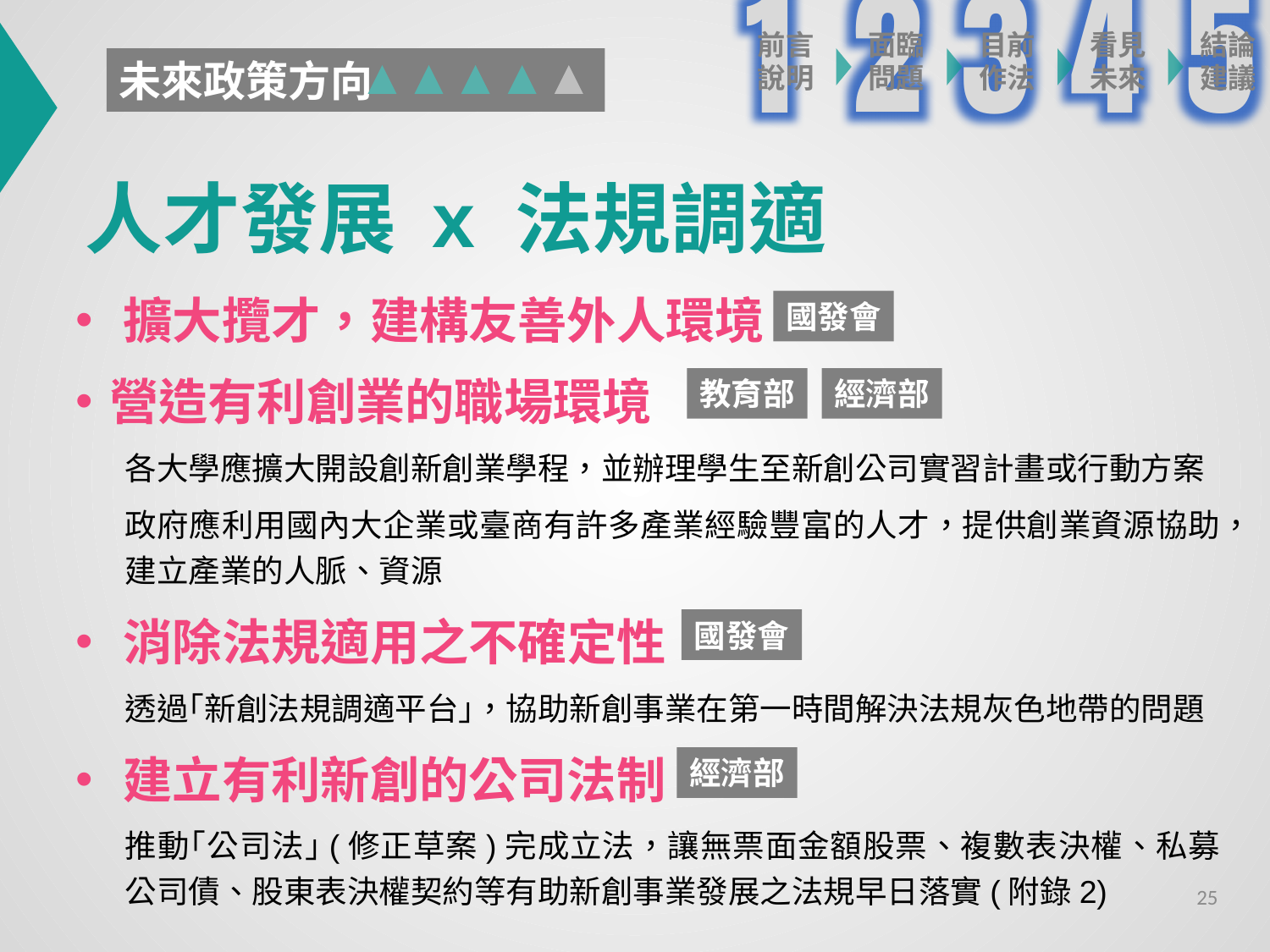

2
5
1
3
4
前言
說明
面臨問題
目前作法
看見未來
結論建議

未來政策方向

人才發展 x 法規調適
擴大攬才，建構友善外人環境
營造有利創業的職場環境
各大學應擴大開設創新創業學程，並辦理學生至新創公司實習計畫或行動方案
政府應利用國內大企業或臺商有許多產業經驗豐富的人才，提供創業資源協助，建立產業的人脈、資源
消除法規適用之不確定性
透過｢新創法規調適平台｣，協助新創事業在第一時間解決法規灰色地帶的問題
建立有利新創的公司法制
推動｢公司法｣(修正草案)完成立法，讓無票面金額股票、複數表決權、私募公司債、股東表決權契約等有助新創事業發展之法規早日落實(附錄2)
國發會
教育部
經濟部
國發會
經濟部
25